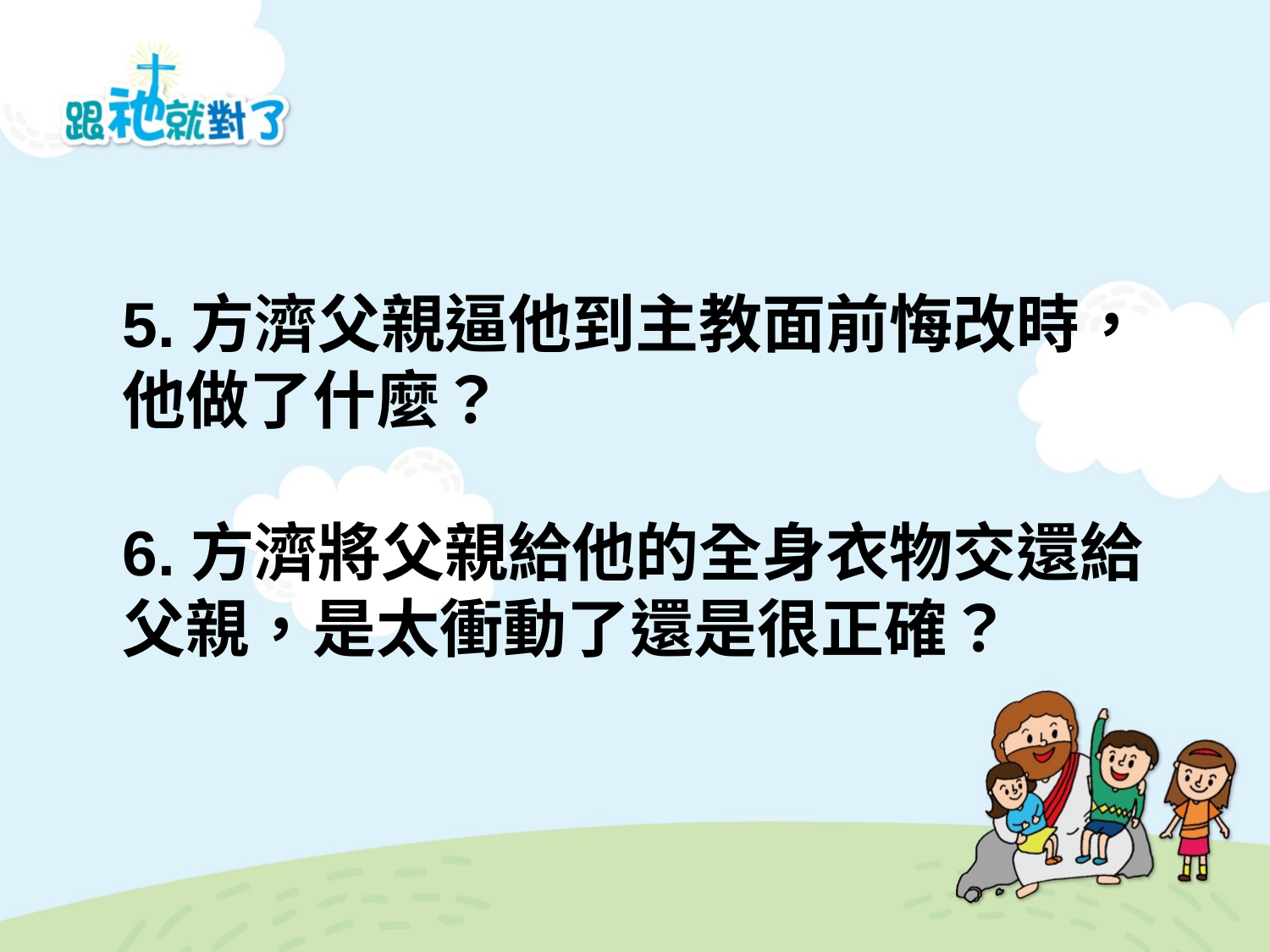

5.方濟父親逼他到主教面前悔改時，他做了什麼？

6.方濟將父親給他的全身衣物交還給父親，是太衝動了還是很正確？